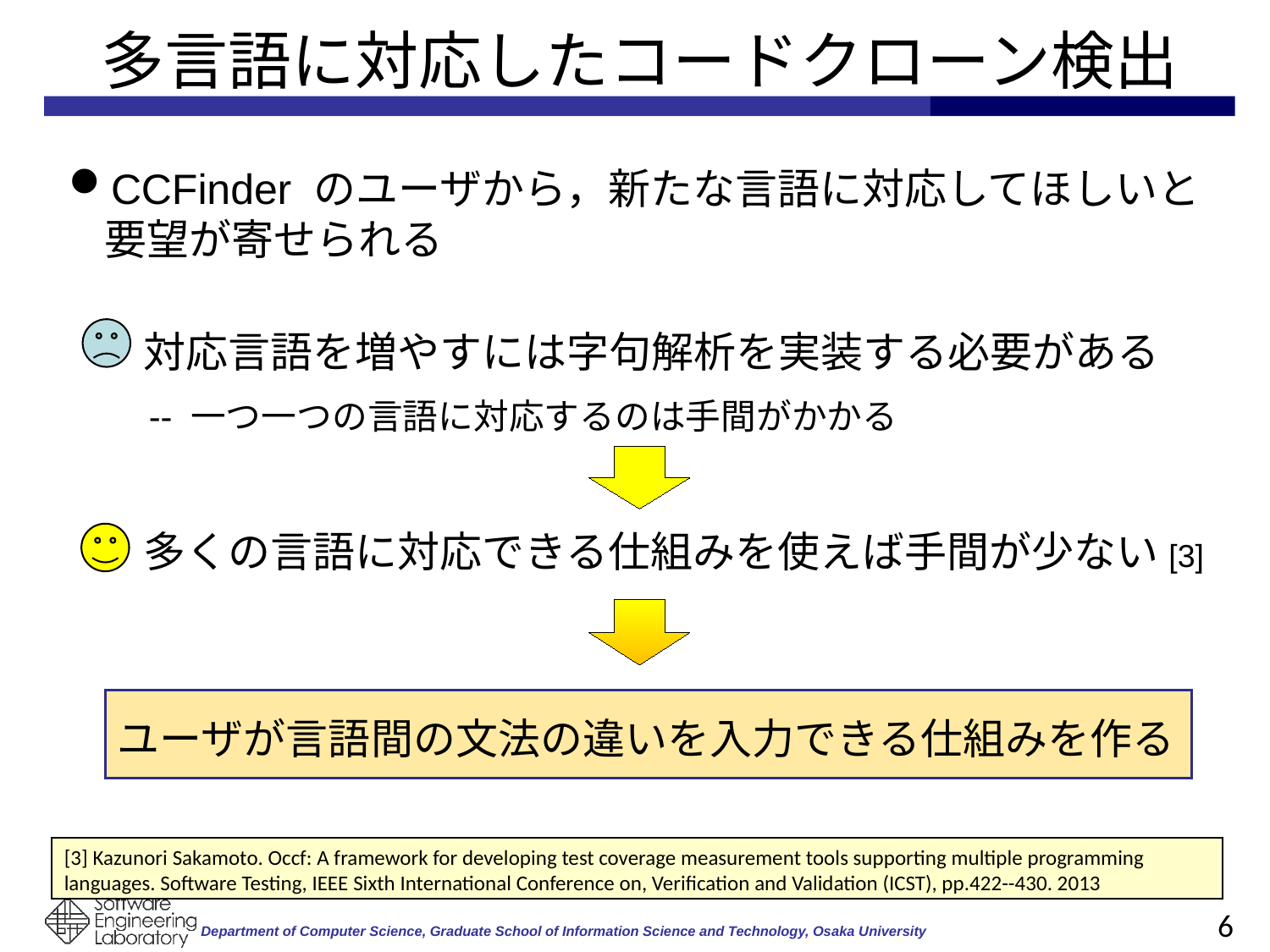

# 多言語に対応したコードクローン検出
CCFinder のユーザから，新たな言語に対応してほしいと要望が寄せられる

対応言語を増やすには字句解析を実装する必要がある
-- 一つ一つの言語に対応するのは手間がかかる

多くの言語に対応できる仕組みを使えば手間が少ない[3]

ユーザが言語間の文法の違いを入力できる仕組みを作る
[3] Kazunori Sakamoto. Occf: A framework for developing test coverage measurement tools supporting multiple programming languages. Software Testing, IEEE Sixth International Conference on, Verification and Validation (ICST), pp.422--430. 2013
6